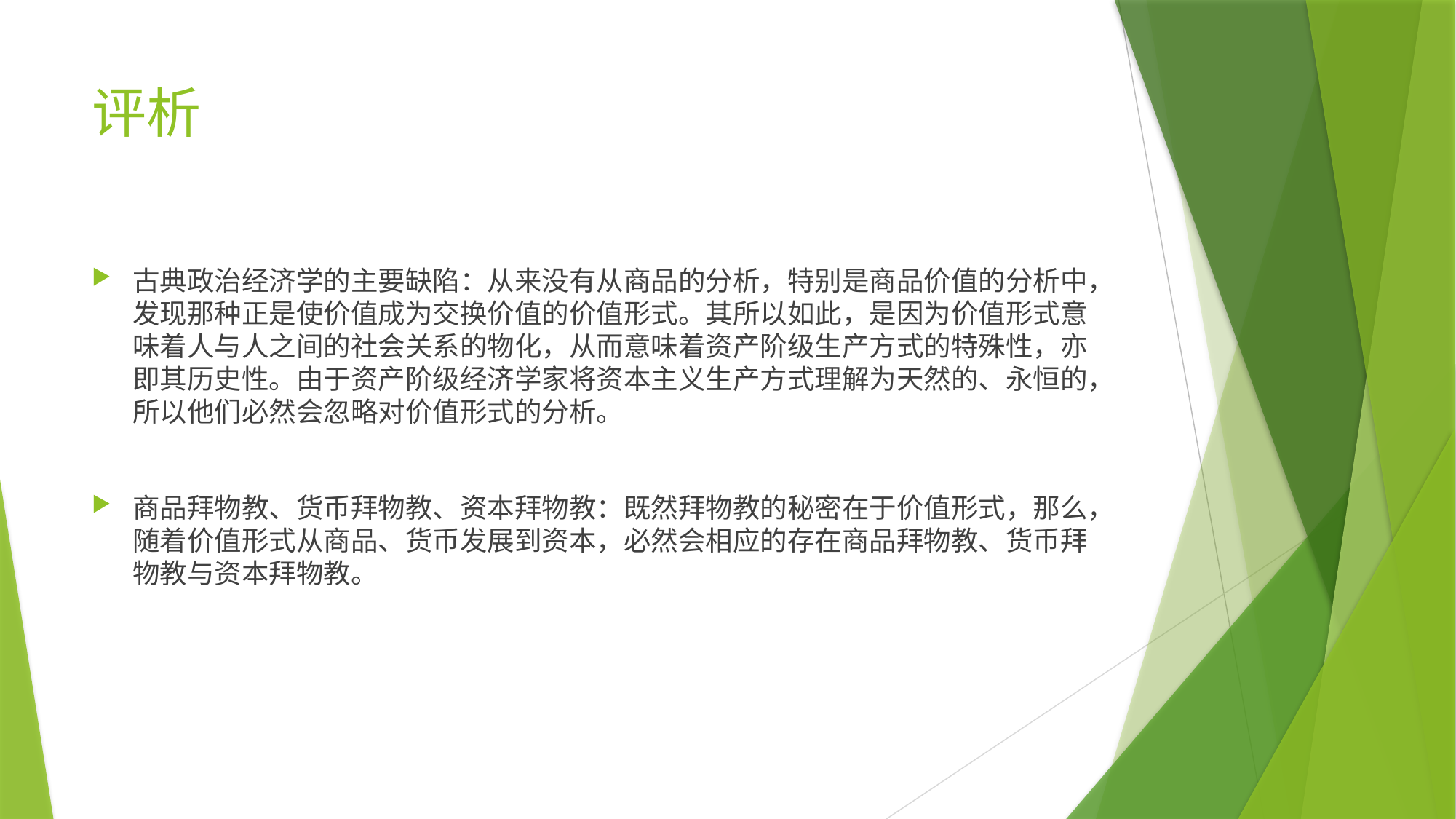

# 评析
古典政治经济学的主要缺陷：从来没有从商品的分析，特别是商品价值的分析中，发现那种正是使价值成为交换价值的价值形式。其所以如此，是因为价值形式意味着人与人之间的社会关系的物化，从而意味着资产阶级生产方式的特殊性，亦即其历史性。由于资产阶级经济学家将资本主义生产方式理解为天然的、永恒的，所以他们必然会忽略对价值形式的分析。

商品拜物教、货币拜物教、资本拜物教：既然拜物教的秘密在于价值形式，那么，随着价值形式从商品、货币发展到资本，必然会相应的存在商品拜物教、货币拜物教与资本拜物教。